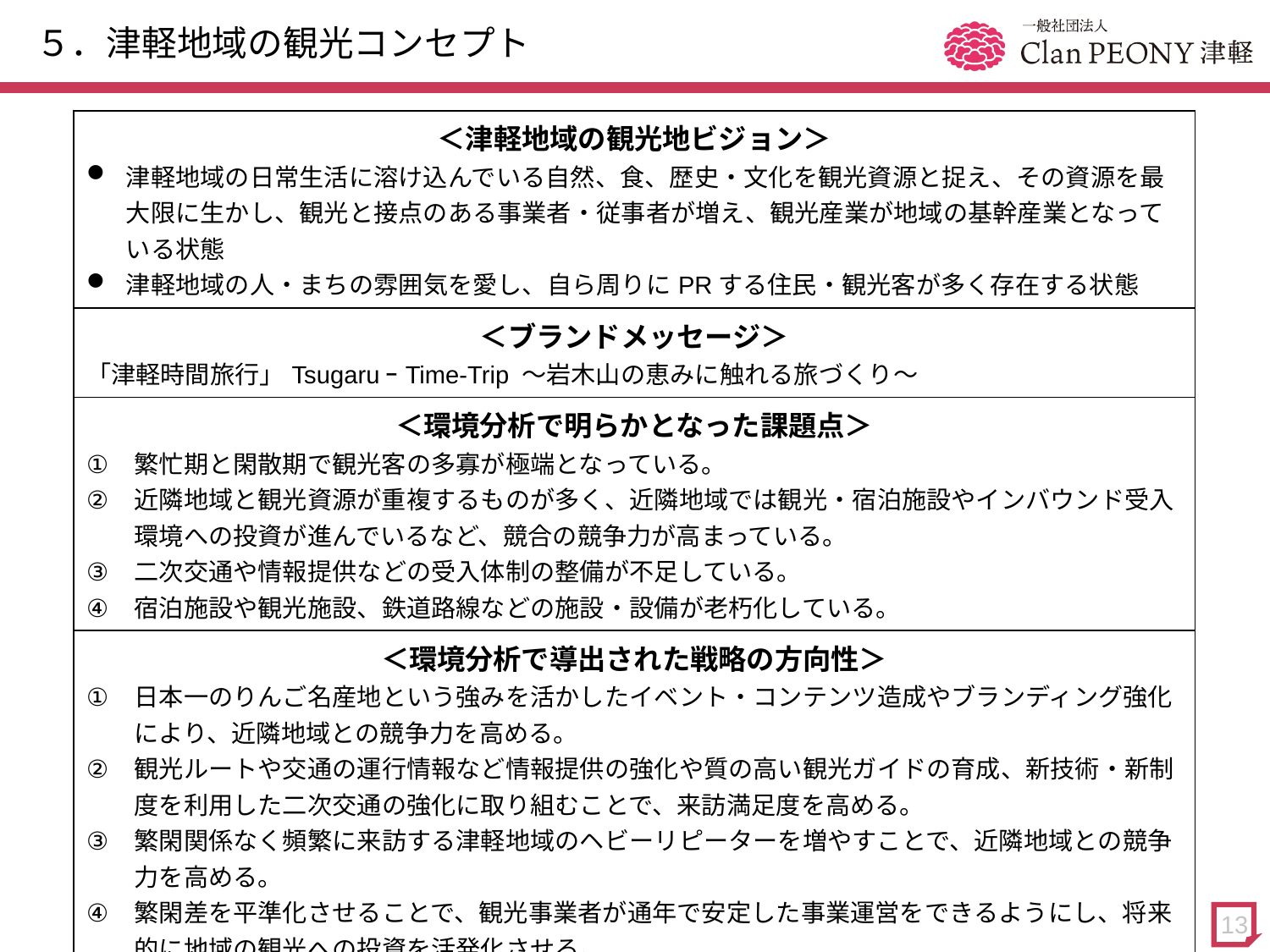

# ５．津軽地域の観光コンセプト

| ＜津軽地域の観光地ビジョン＞ 津軽地域の日常生活に溶け込んでいる自然、食、歴史・文化を観光資源と捉え、その資源を最大限に生かし、観光と接点のある事業者・従事者が増え、観光産業が地域の基幹産業となっている状態 津軽地域の人・まちの雰囲気を愛し、自ら周りにPRする住民・観光客が多く存在する状態 |
| --- |
| ＜ブランドメッセージ＞ 「津軽時間旅行」TsugaruｰTime-Trip ～岩木山の恵みに触れる旅づくり～ |
| ＜環境分析で明らかとなった課題点＞ 繁忙期と閑散期で観光客の多寡が極端となっている。 近隣地域と観光資源が重複するものが多く、近隣地域では観光・宿泊施設やインバウンド受入環境への投資が進んでいるなど、競合の競争力が高まっている。 二次交通や情報提供などの受入体制の整備が不足している。 宿泊施設や観光施設、鉄道路線などの施設・設備が老朽化している。 |
| ＜環境分析で導出された戦略の方向性＞ 日本一のりんご名産地という強みを活かしたイベント・コンテンツ造成やブランディング強化により、近隣地域との競争力を高める。 観光ルートや交通の運行情報など情報提供の強化や質の高い観光ガイドの育成、新技術・新制度を利用した二次交通の強化に取り組むことで、来訪満足度を高める。 繁閑関係なく頻繁に来訪する津軽地域のヘビーリピーターを増やすことで、近隣地域との競争力を高める。 繁閑差を平準化させることで、観光事業者が通年で安定した事業運営をできるようにし、将来的に地域の観光への投資を活発化させる。 |
13